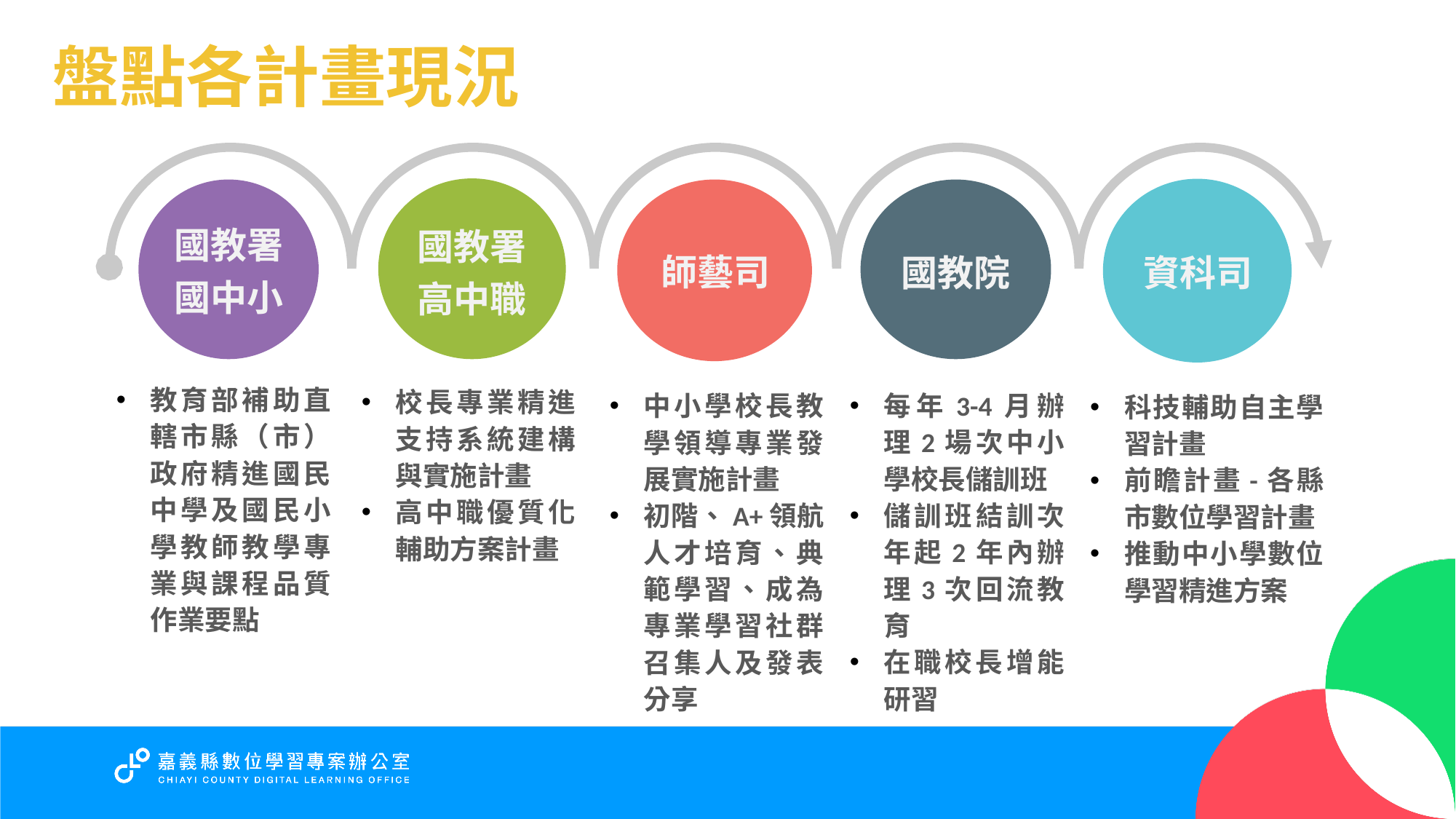

盤點各計畫現況

111/02/23
第2次會議
國教署
國中小
國教署
高中職
師藝司
國教院
資科司
校長專業精進支持系統建構與實施計畫
高中職優質化輔助方案計畫
每年3-4月辦理2場次中小學校長儲訓班
儲訓班結訓次年起2年內辦理3次回流教育
在職校長增能研習
中小學校長教學領導專業發展實施計畫
初階、A+領航人才培育、典範學習、成為專業學習社群召集人及發表分享
科技輔助自主學習計畫
前瞻計畫-各縣市數位學習計畫
推動中小學數位學習精進方案
教育部補助直轄市縣（市）政府精進國民中學及國民小學教師教學專業與課程品質作業要點